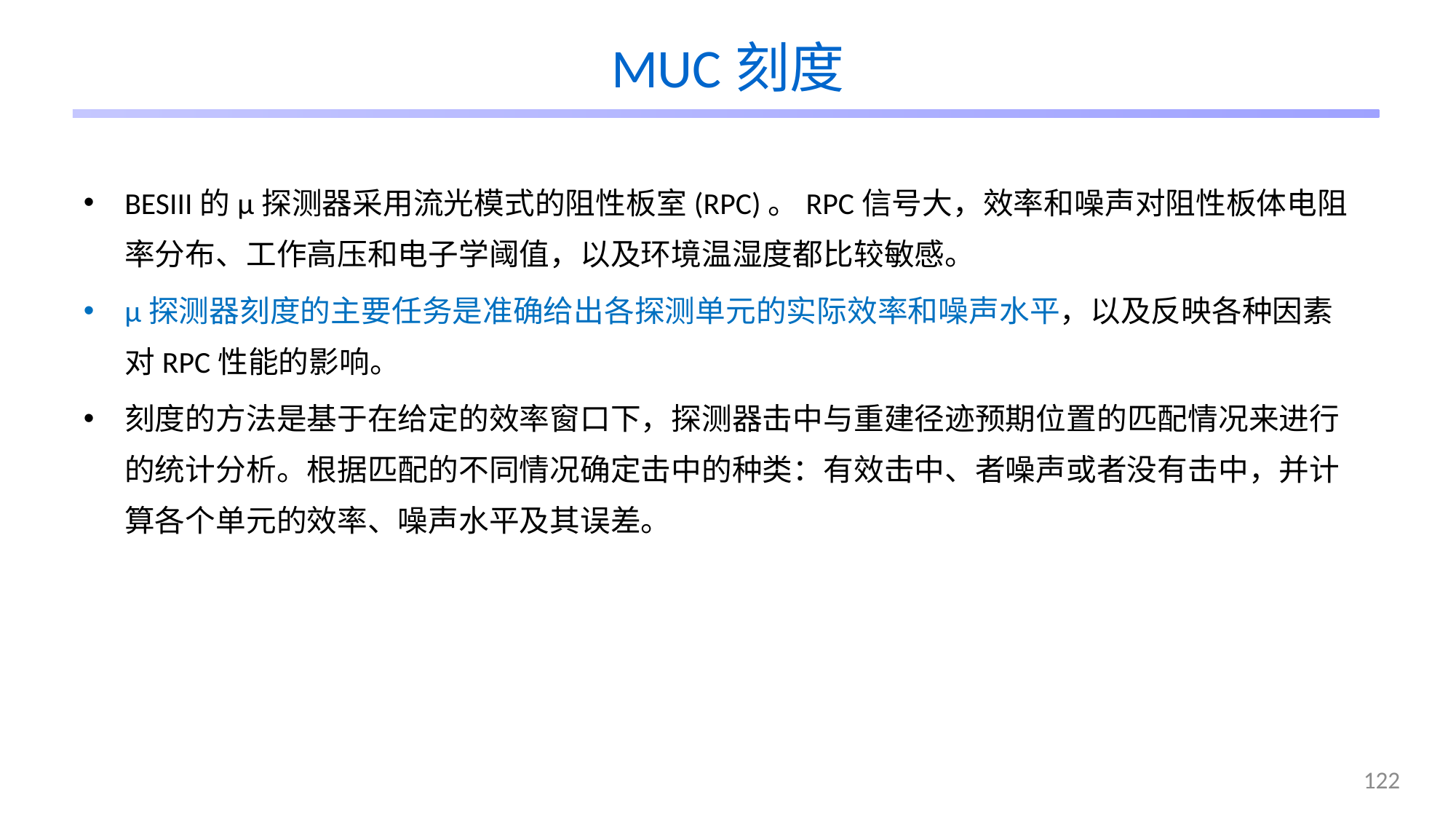

# MUC刻度
BESIII的μ探测器采用流光模式的阻性板室(RPC)。RPC信号大，效率和噪声对阻性板体电阻率分布、工作高压和电子学阈值，以及环境温湿度都比较敏感。
μ探测器刻度的主要任务是准确给出各探测单元的实际效率和噪声水平，以及反映各种因素对RPC性能的影响。
刻度的方法是基于在给定的效率窗口下，探测器击中与重建径迹预期位置的匹配情况来进行的统计分析。根据匹配的不同情况确定击中的种类：有效击中、者噪声或者没有击中，并计算各个单元的效率、噪声水平及其误差。
122